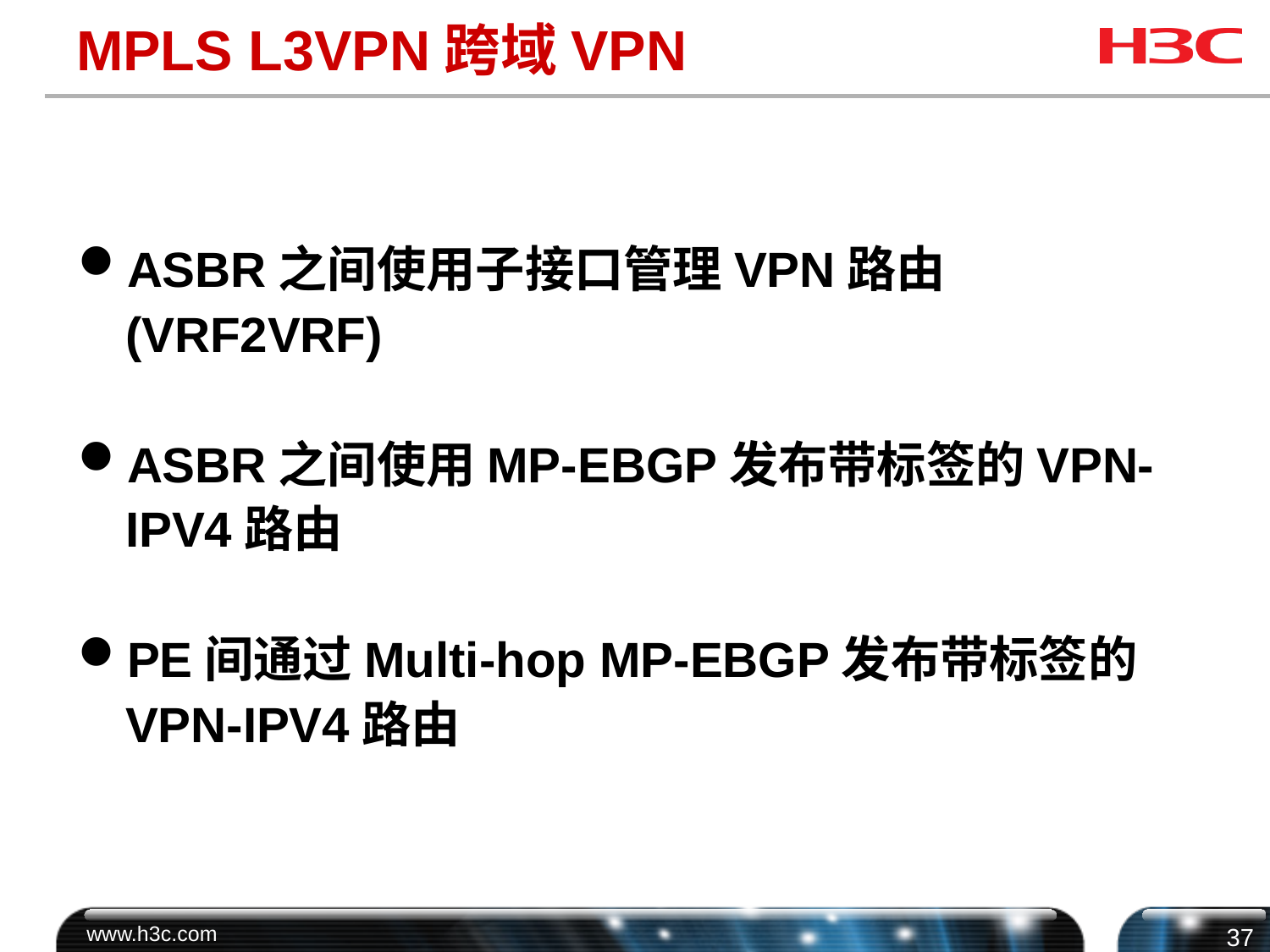

# MPLS L3VPN跨域VPN

ASBR之间使用子接口管理VPN路由(VRF2VRF)

ASBR之间使用MP-EBGP发布带标签的VPN-IPV4路由

PE间通过Multi-hop MP-EBGP发布带标签的VPN-IPV4路由